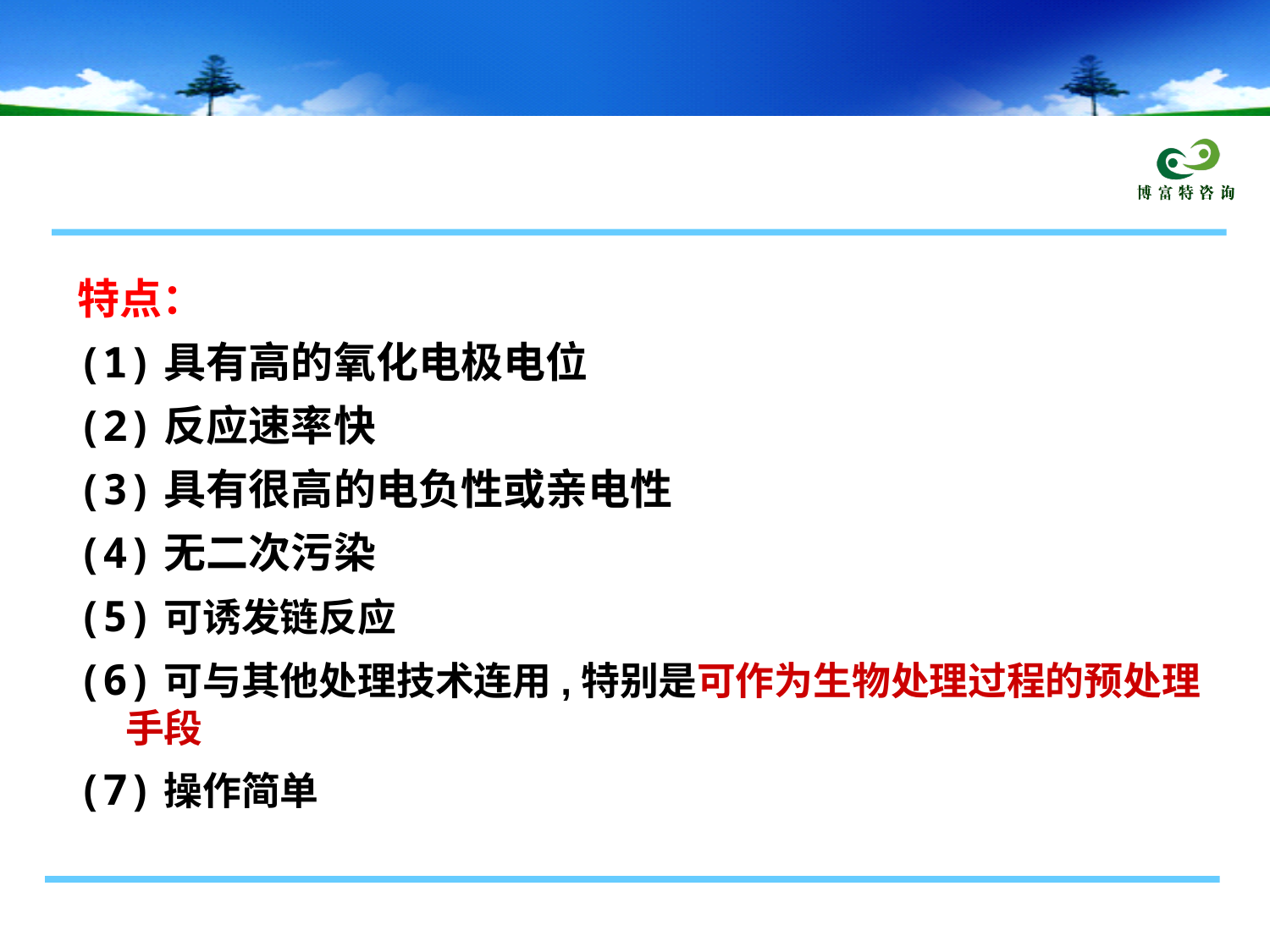

#
特点：
(1)具有高的氧化电极电位
(2)反应速率快
(3)具有很高的电负性或亲电性
(4)无二次污染
(5)可诱发链反应
(6)可与其他处理技术连用,特别是可作为生物处理过程的预处理手段
(7)操作简单